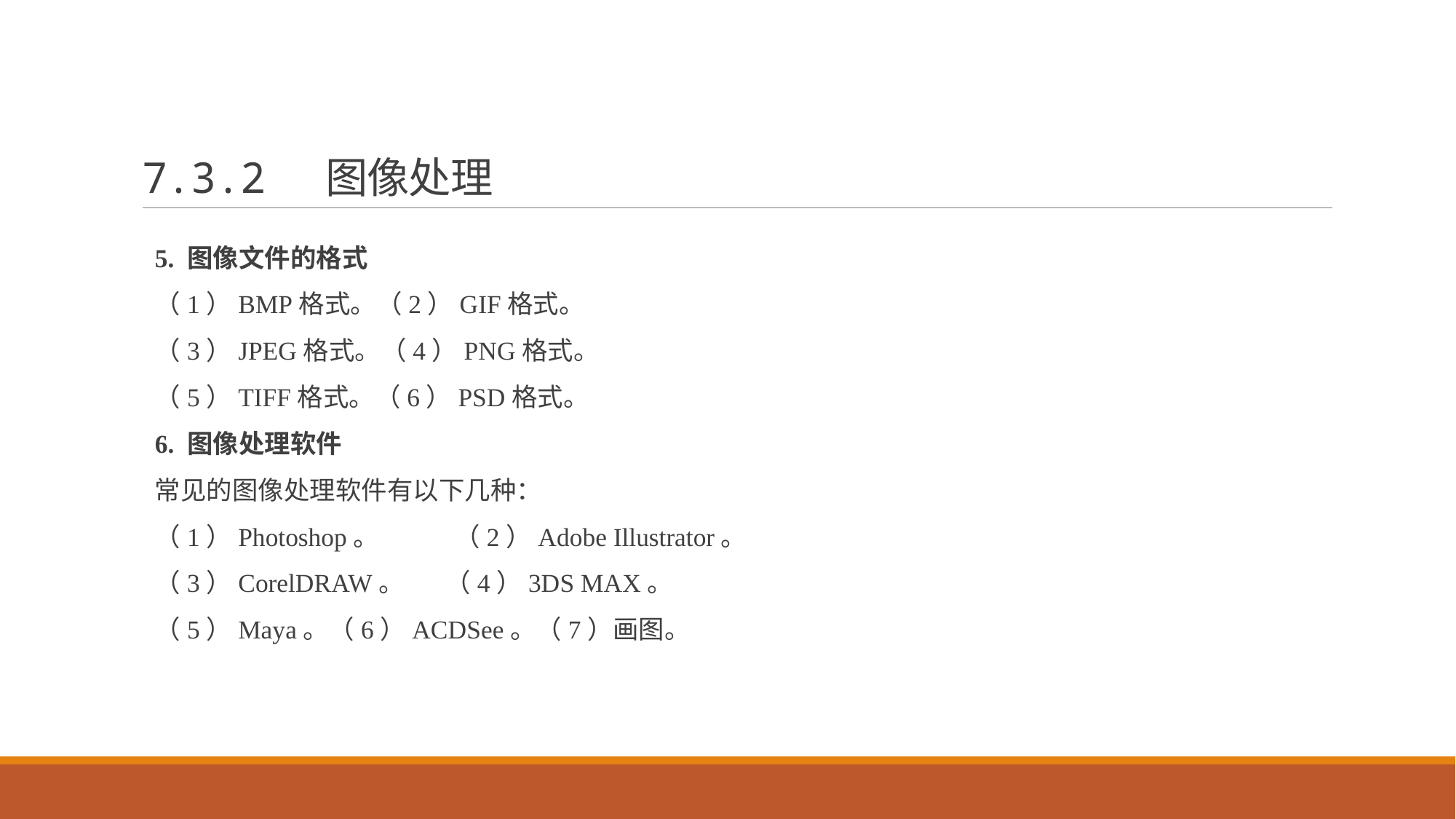

# 7.3.2  图像处理
5. 图像文件的格式
（1）BMP格式。（2）GIF格式。
（3）JPEG格式。（4）PNG格式。
（5）TIFF格式。（6）PSD格式。
6. 图像处理软件
常见的图像处理软件有以下几种：
（1）Photoshop。             （2）Adobe Illustrator。
（3）CorelDRAW。       （4）3DS MAX。
（5）Maya。（6）ACDSee。（7）画图。